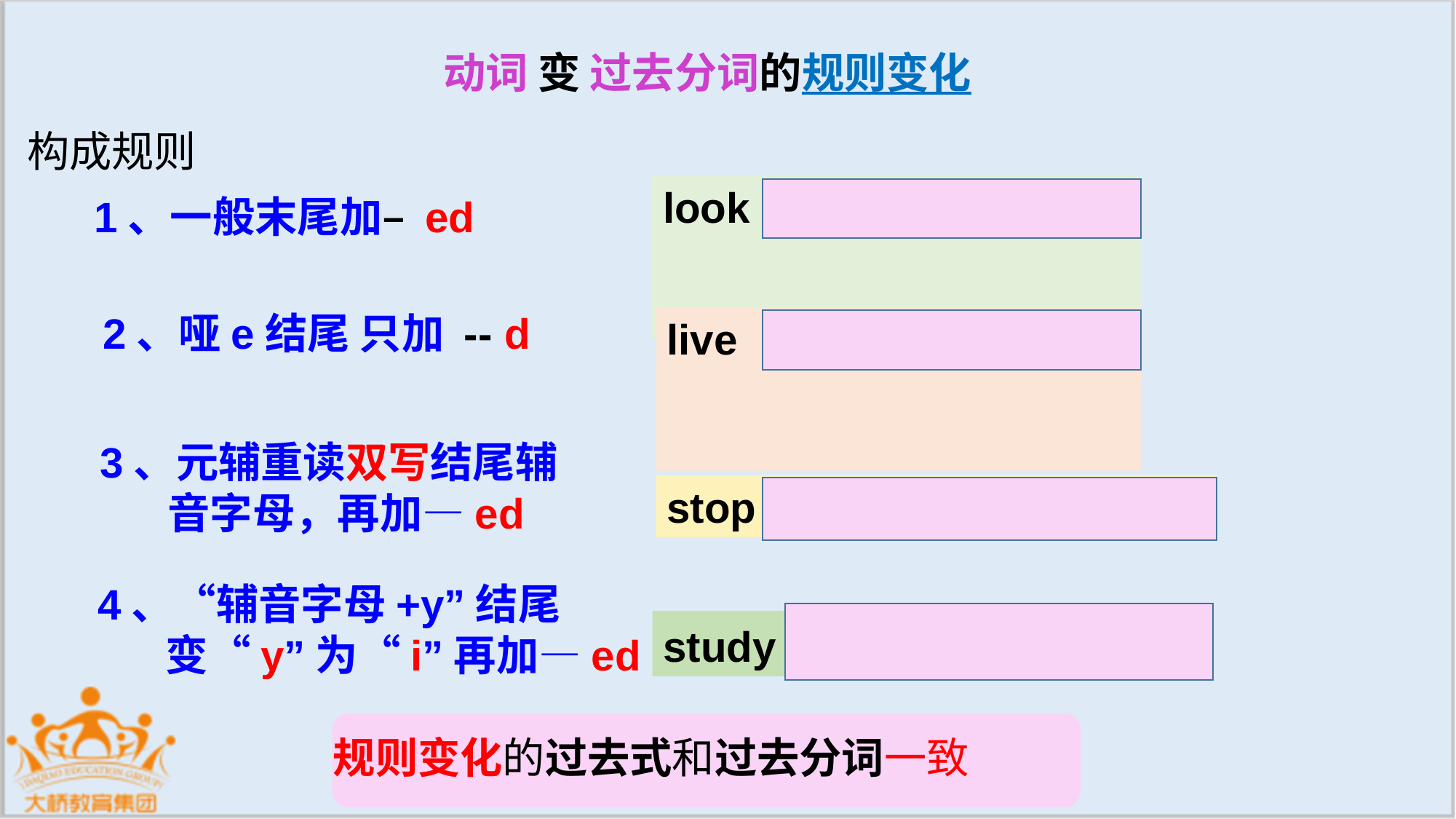

动词 变 过去分词的规则变化
构成规则
look  - looked - looked

1、一般末尾加– ed
 2、哑e结尾 只加 -- d
live  - lived   - lived

3、元辅重读双写结尾辅
      音字母，再加—ed
stop  - stopped  - stopped

4、“辅音字母+y”结尾
      变“y”为“i”再加—ed

study  - studied  - studied

规则变化的过去式和过去分词一致